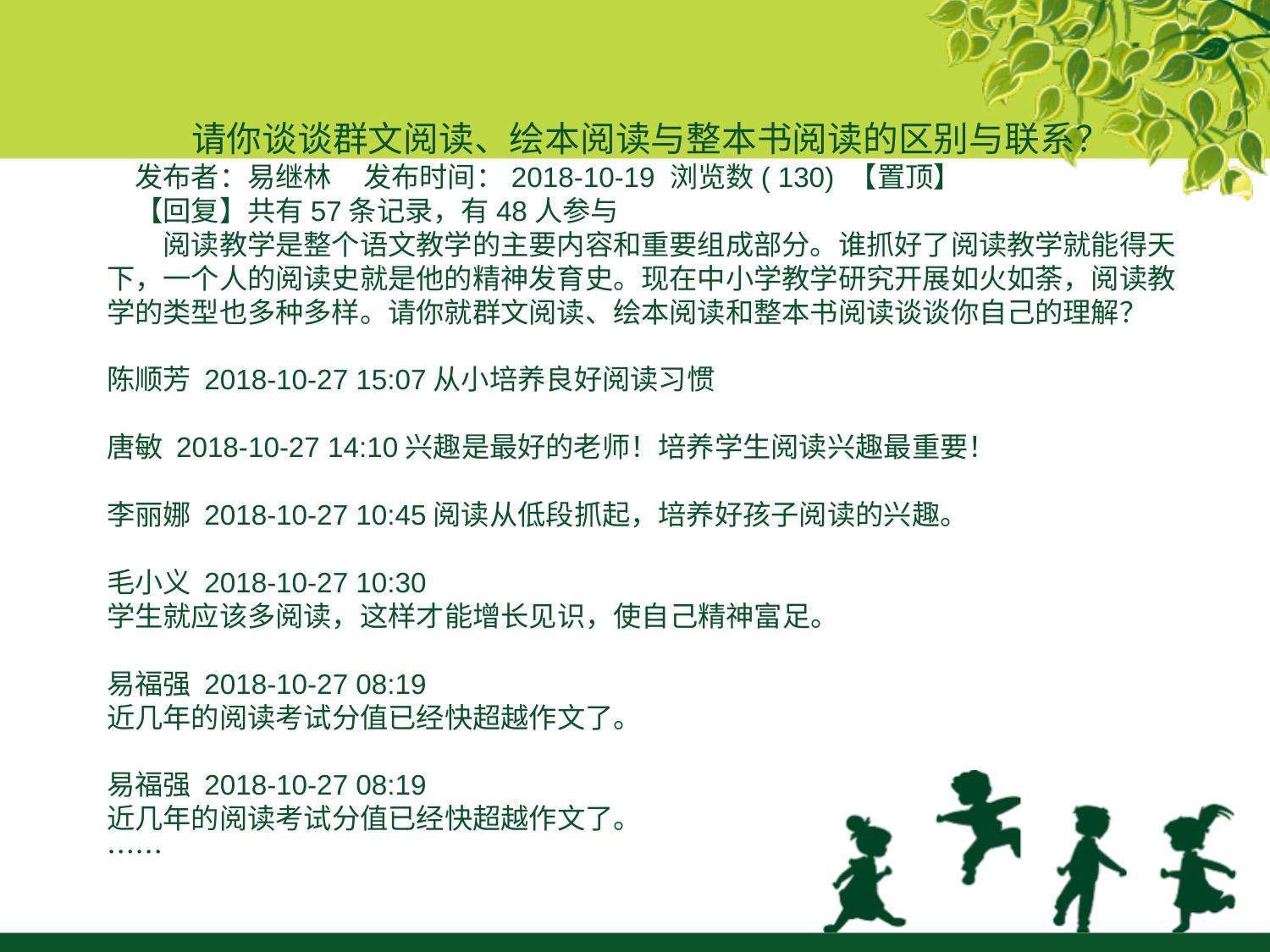

# 请你谈谈群文阅读、绘本阅读与整本书阅读的区别与联系？ 　发布者：易继林     发布时间：2018-10-19 浏览数( 130) 【置顶】 　【回复】共有57条记录，有48人参与 　　阅读教学是整个语文教学的主要内容和重要组成部分。谁抓好了阅读教学就能得天下，一个人的阅读史就是他的精神发育史。现在中小学教学研究开展如火如荼，阅读教学的类型也多种多样。请你就群文阅读、绘本阅读和整本书阅读谈谈你自己的理解？ 陈顺芳 2018-10-27 15:07从小培养良好阅读习惯 唐敏 2018-10-27 14:10兴趣是最好的老师！培养学生阅读兴趣最重要！ 李丽娜 2018-10-27 10:45阅读从低段抓起，培养好孩子阅读的兴趣。 毛小义 2018-10-27 10:30 学生就应该多阅读，这样才能增长见识，使自己精神富足。 易福强 2018-10-27 08:19 近几年的阅读考试分值已经快超越作文了。 易福强 2018-10-27 08:19 近几年的阅读考试分值已经快超越作文了。 ……